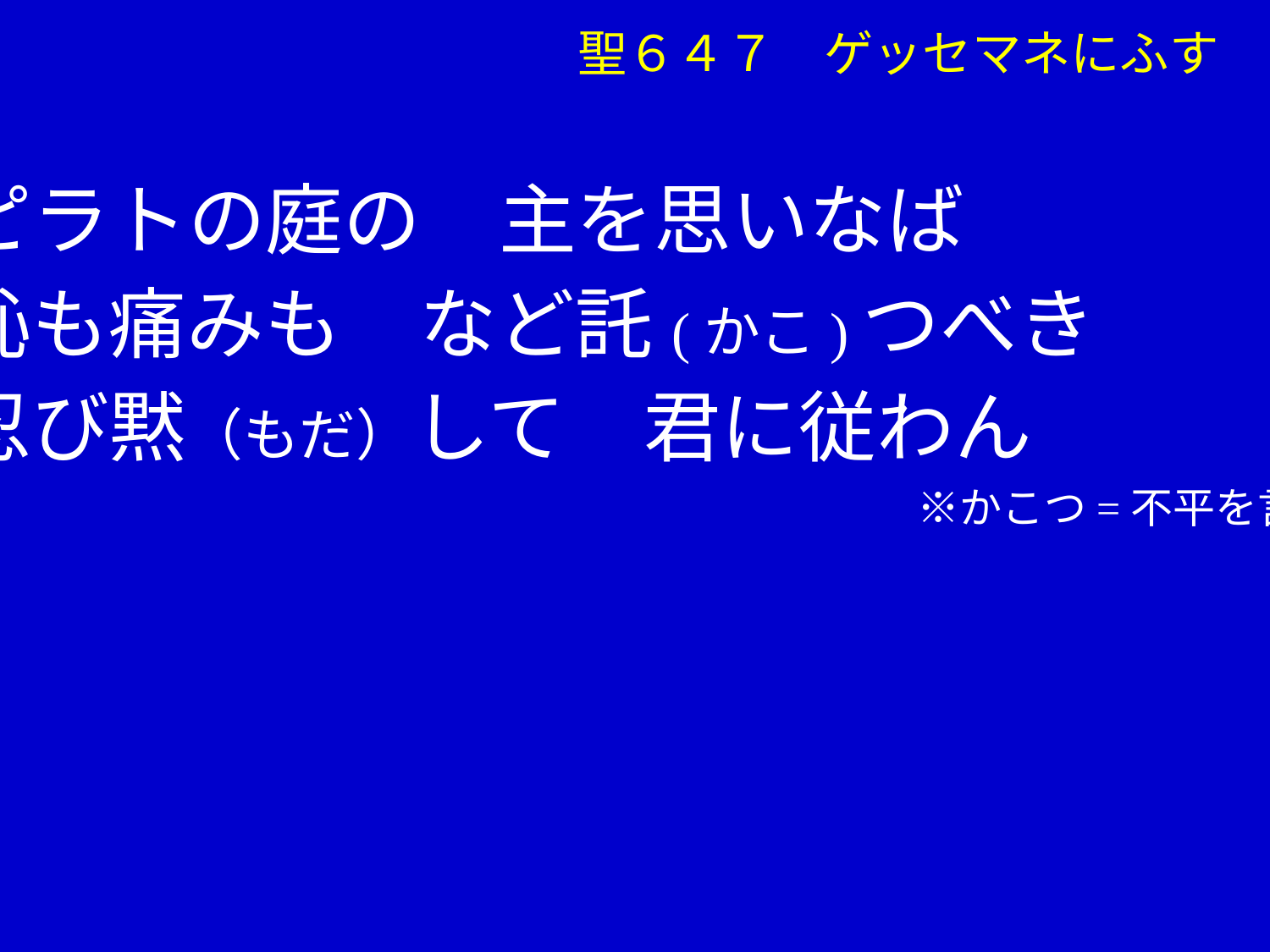

聖６４７　ゲッセマネにふす
②ピラトの庭の　主を思いなば
　 恥も痛みも　など託(かこ)つべき
　 忍び黙（もだ）して　君に従わん
　　　　　　　　　　　　　　　　　　　　　　　　　※かこつ=不平を言う。